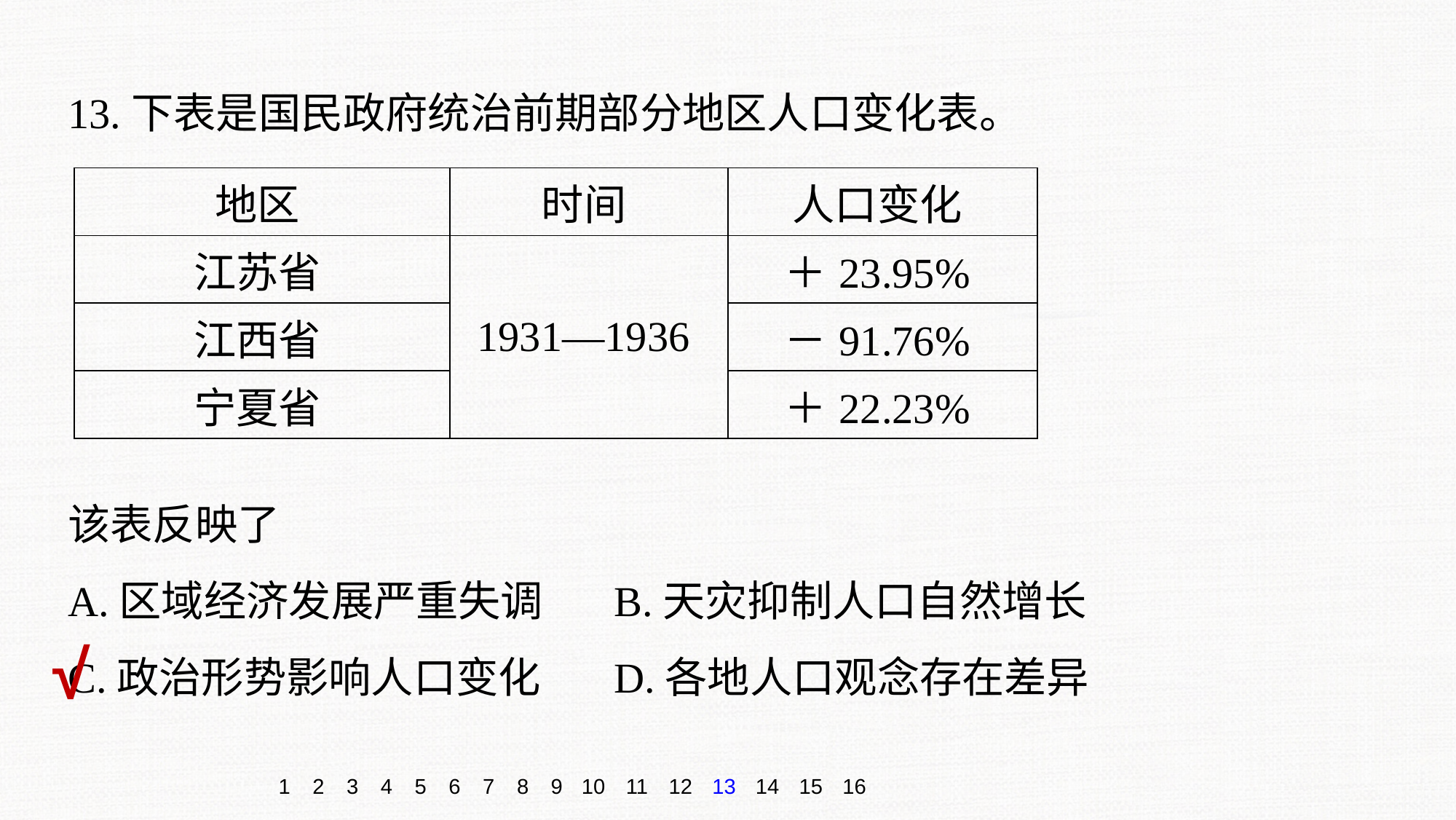

13.下表是国民政府统治前期部分地区人口变化表。
| 地区 | 时间 | 人口变化 |
| --- | --- | --- |
| 江苏省 | 1931—1936 | ＋23.95% |
| 江西省 |  | －91.76% |
| 宁夏省 |  | ＋22.23% |
该表反映了
A.区域经济发展严重失调	B.天灾抑制人口自然增长
C.政治形势影响人口变化	D.各地人口观念存在差异
√
1
2
3
4
5
6
7
8
9
10
11
12
13
14
15
16